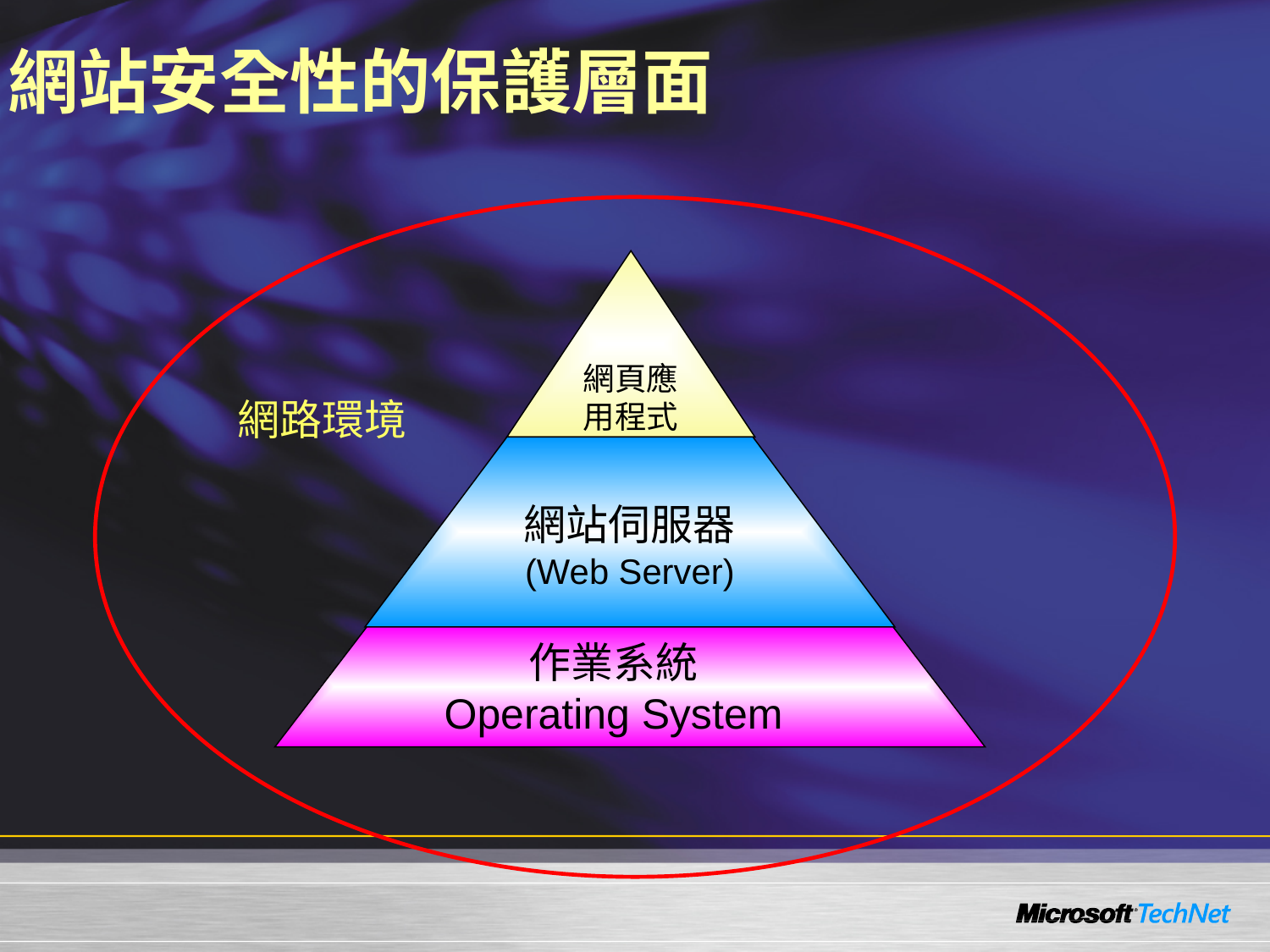

# 網站安全性的保護層面

網頁應用程式
網路環境

網站伺服器
(Web Server)
作業系統
Operating System